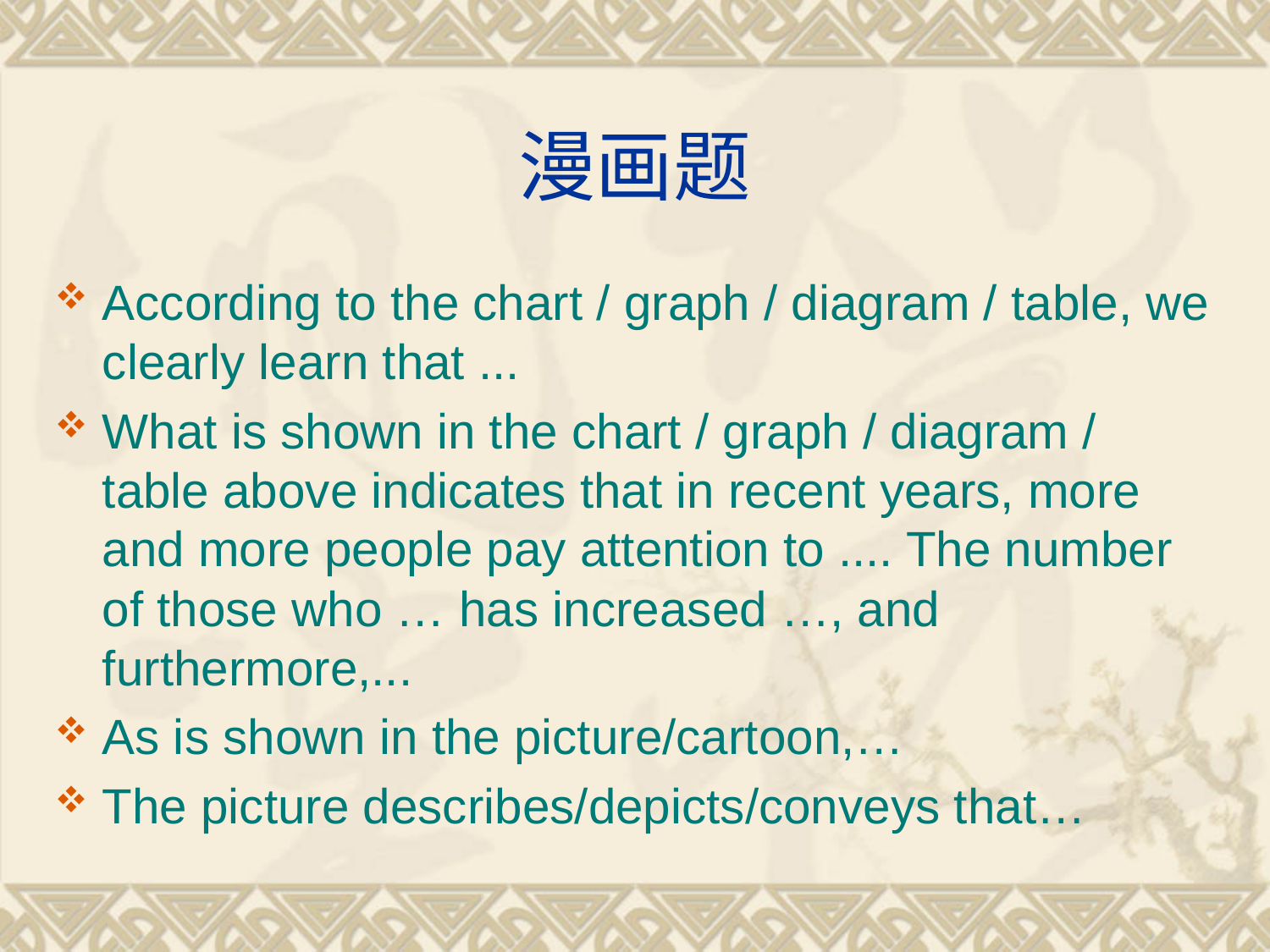

# 漫画题
According to the chart / graph / diagram / table, we clearly learn that ...
What is shown in the chart / graph / diagram / table above indicates that in recent years, more and more people pay attention to .... The number of those who … has increased …, and furthermore,...
As is shown in the picture/cartoon,…
The picture describes/depicts/conveys that…